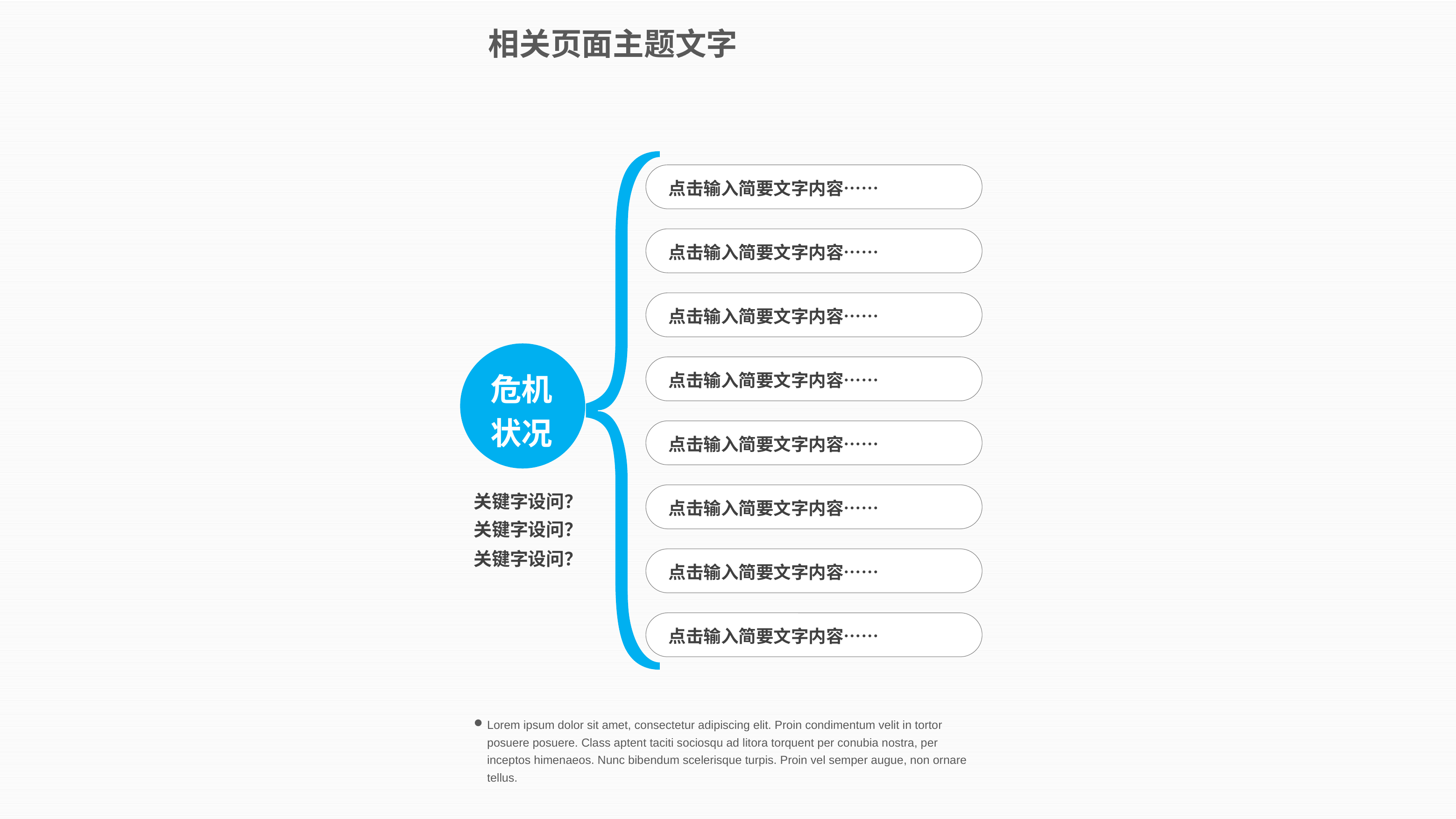

相关页面主题文字

点击输入简要文字内容……

点击输入简要文字内容……

点击输入简要文字内容……

危机
状况

点击输入简要文字内容……

点击输入简要文字内容……

点击输入简要文字内容……
关键字设问？
关键字设问？
关键字设问？

点击输入简要文字内容……

点击输入简要文字内容……
Lorem ipsum dolor sit amet, consectetur adipiscing elit. Proin condimentum velit in tortor posuere posuere. Class aptent taciti sociosqu ad litora torquent per conubia nostra, per inceptos himenaeos. Nunc bibendum scelerisque turpis. Proin vel semper augue, non ornare tellus.